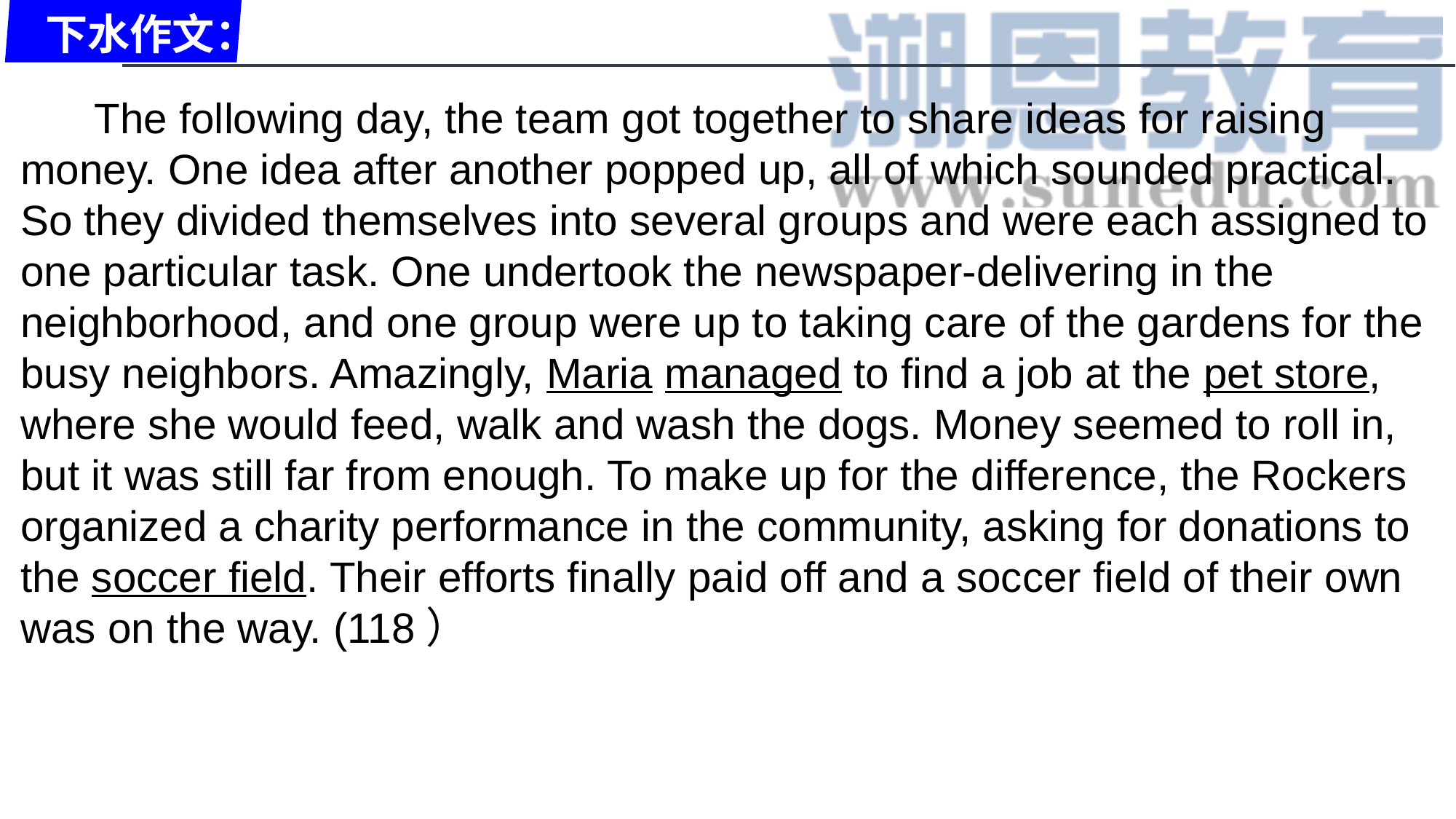

下水作文：
       The following day, the team got together to share ideas for raising money. One idea after another popped up, all of which sounded practical. So they divided themselves into several groups and were each assigned to one particular task. One undertook the newspaper-delivering in the neighborhood, and one group were up to taking care of the gardens for the busy neighbors. Amazingly, Maria managed to find a job at the pet store, where she would feed, walk and wash the dogs. Money seemed to roll in, but it was still far from enough. To make up for the difference, the Rockers organized a charity performance in the community, asking for donations to the soccer field. Their efforts finally paid off and a soccer field of their own was on the way. (118）